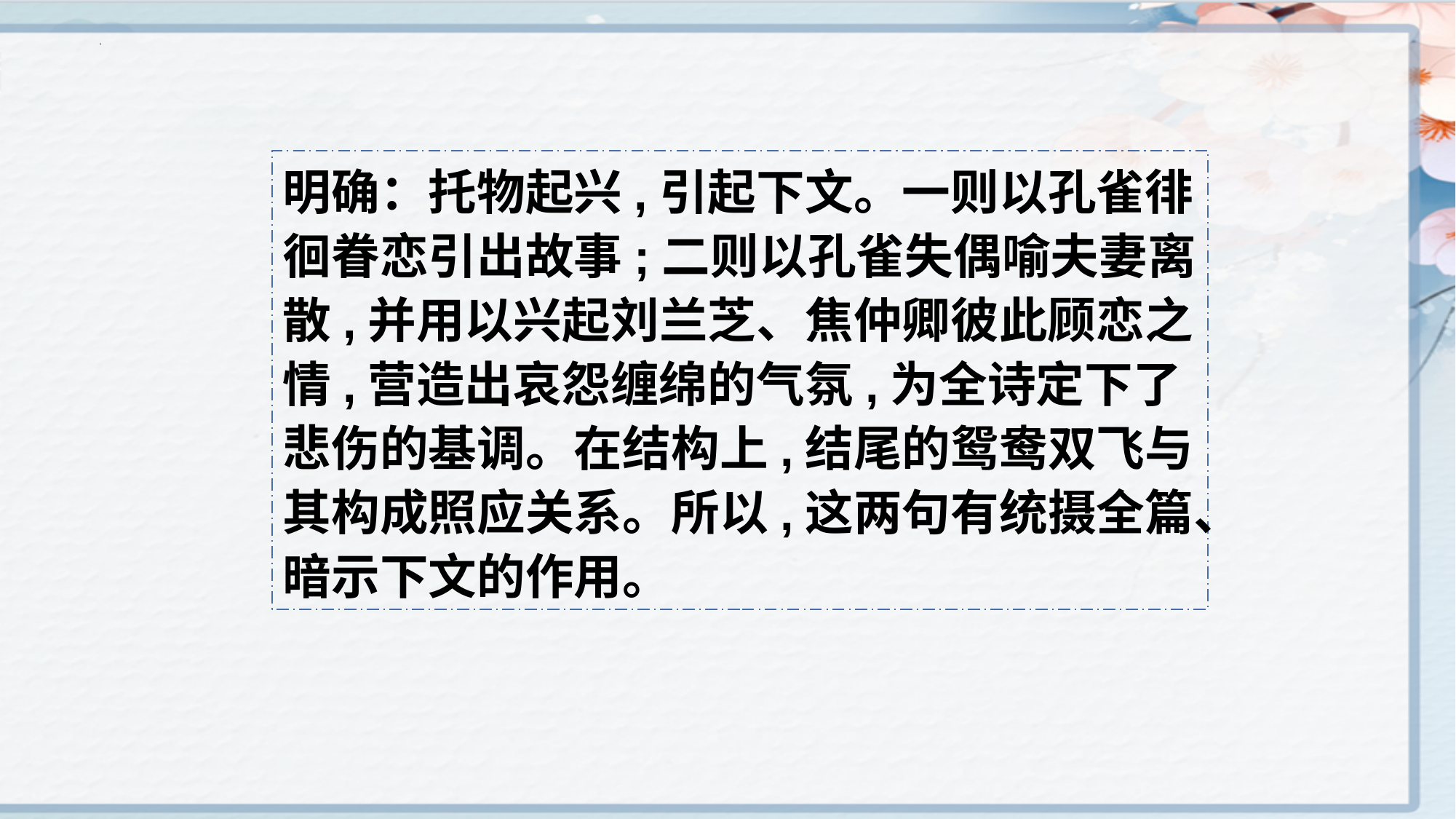

明确：托物起兴,引起下文。一则以孔雀徘徊眷恋引出故事;二则以孔雀失偶喻夫妻离散,并用以兴起刘兰芝、焦仲卿彼此顾恋之情,营造出哀怨缠绵的气氛,为全诗定下了悲伤的基调。在结构上,结尾的鸳鸯双飞与其构成照应关系。所以,这两句有统摄全篇、暗示下文的作用。